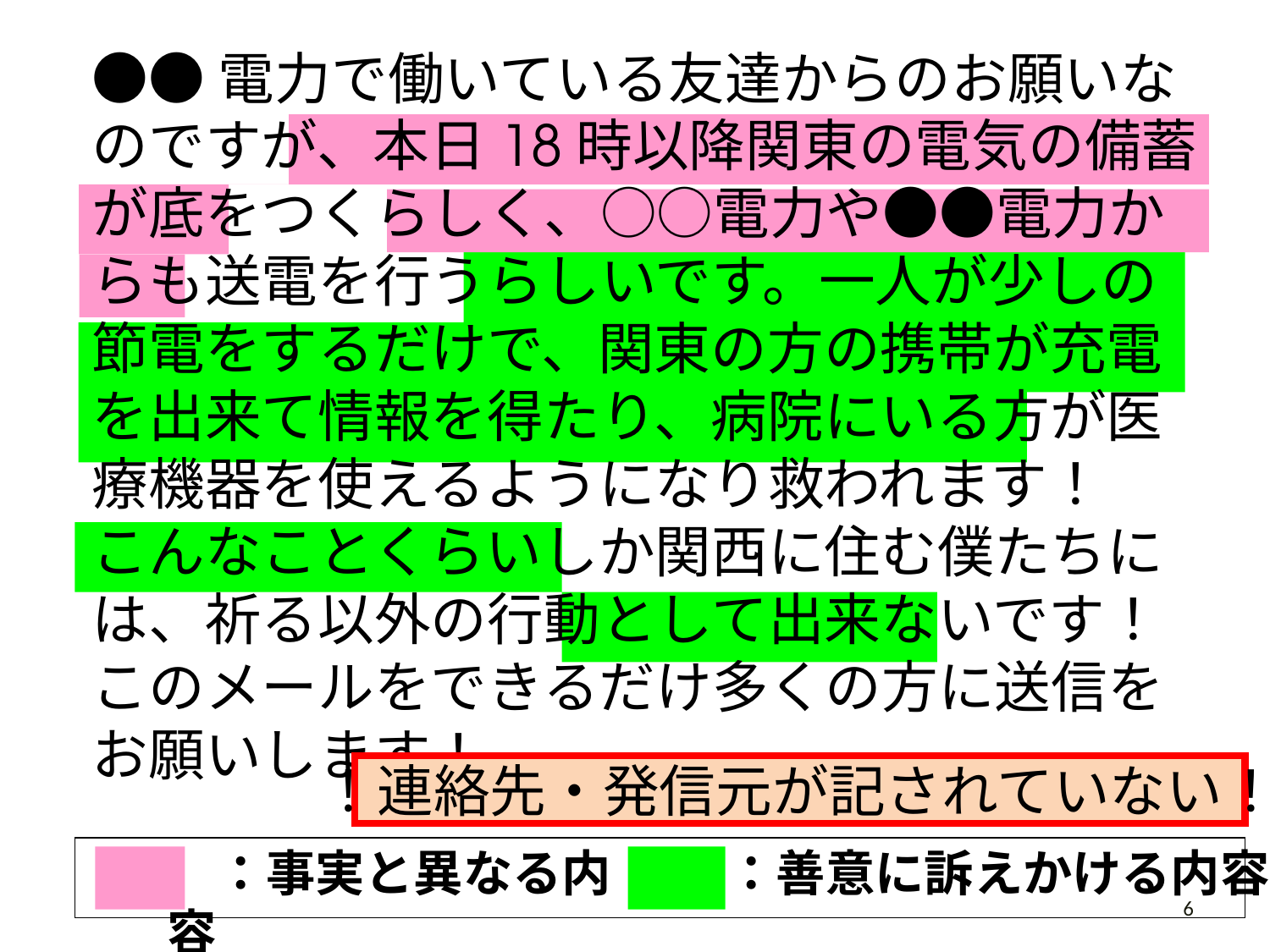

●●電力で働いている友達からのお願いなのですが、本日18時以降関東の電気の備蓄が底をつくらしく、○○電力や●●電力からも送電を行うらしいです。一人が少しの節電をするだけで、関東の方の携帯が充電を出来て情報を得たり、病院にいる方が医療機器を使えるようになり救われます！
こんなことくらいしか関西に住む僕たちには、祈る以外の行動として出来ないです！
このメールをできるだけ多くの方に送信をお願いします！

！連絡先・発信元が記されていない！
　：事実と異なる内容

：善意に訴えかける内容

6
6